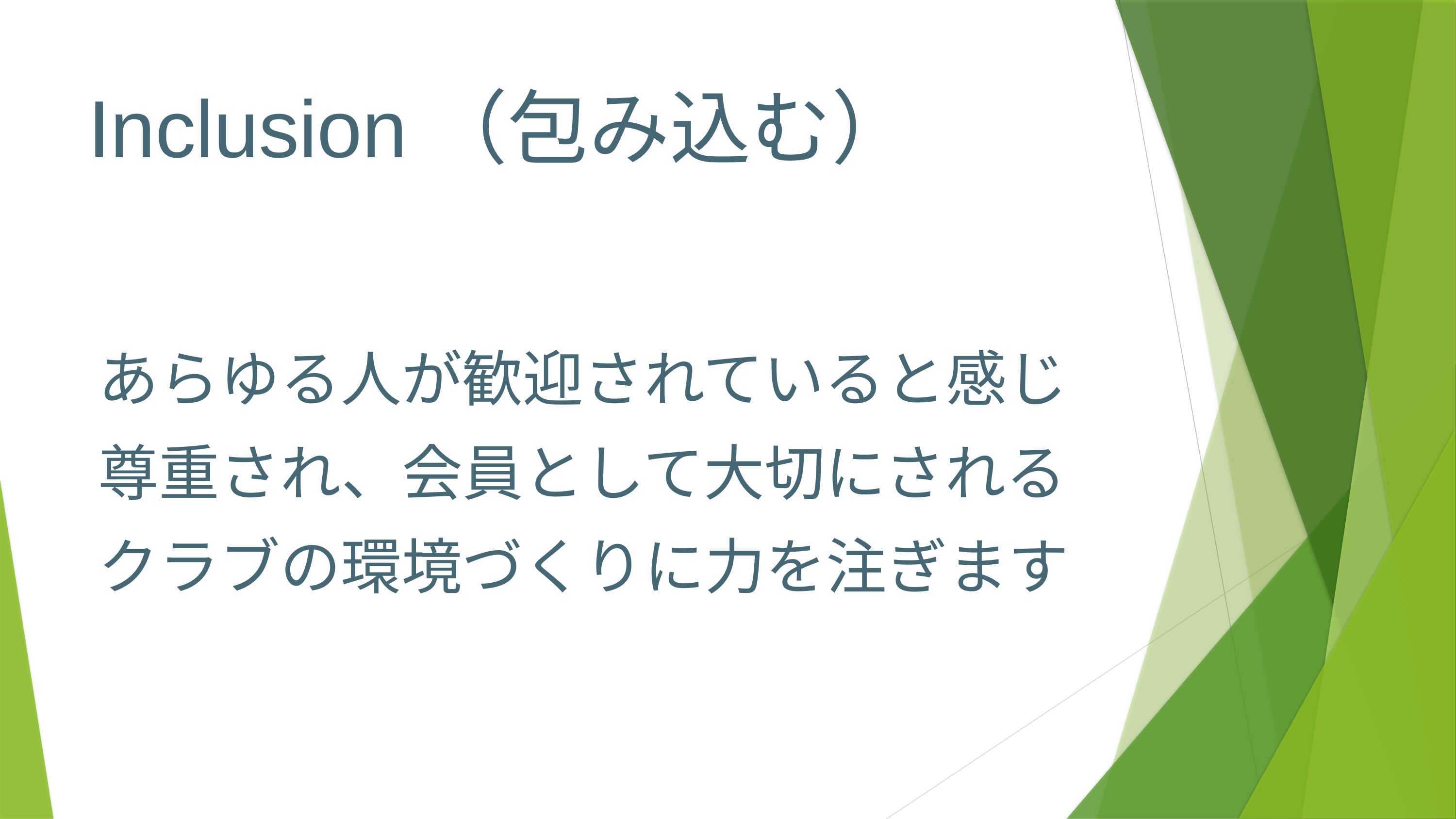

# Inclusion（包み込む）
あらゆる人が歓迎されていると感じ
尊重され、会員として大切にされる
クラブの環境づくりに力を注ぎます